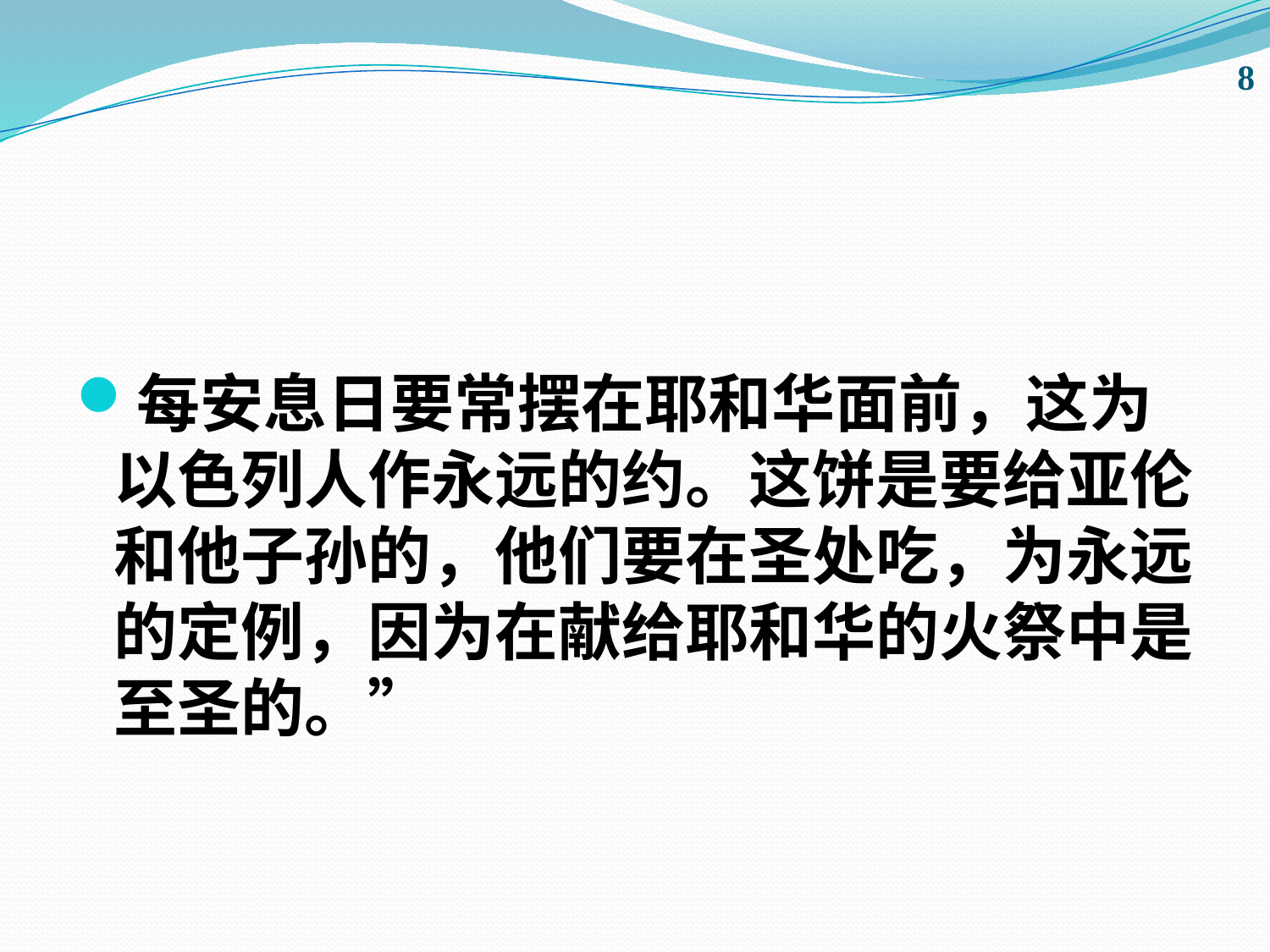

8
#

每安息日要常摆在耶和华面前，这为以色列人作永远的约。这饼是要给亚伦和他子孙的，他们要在圣处吃，为永远的定例，因为在献给耶和华的火祭中是至圣的。”